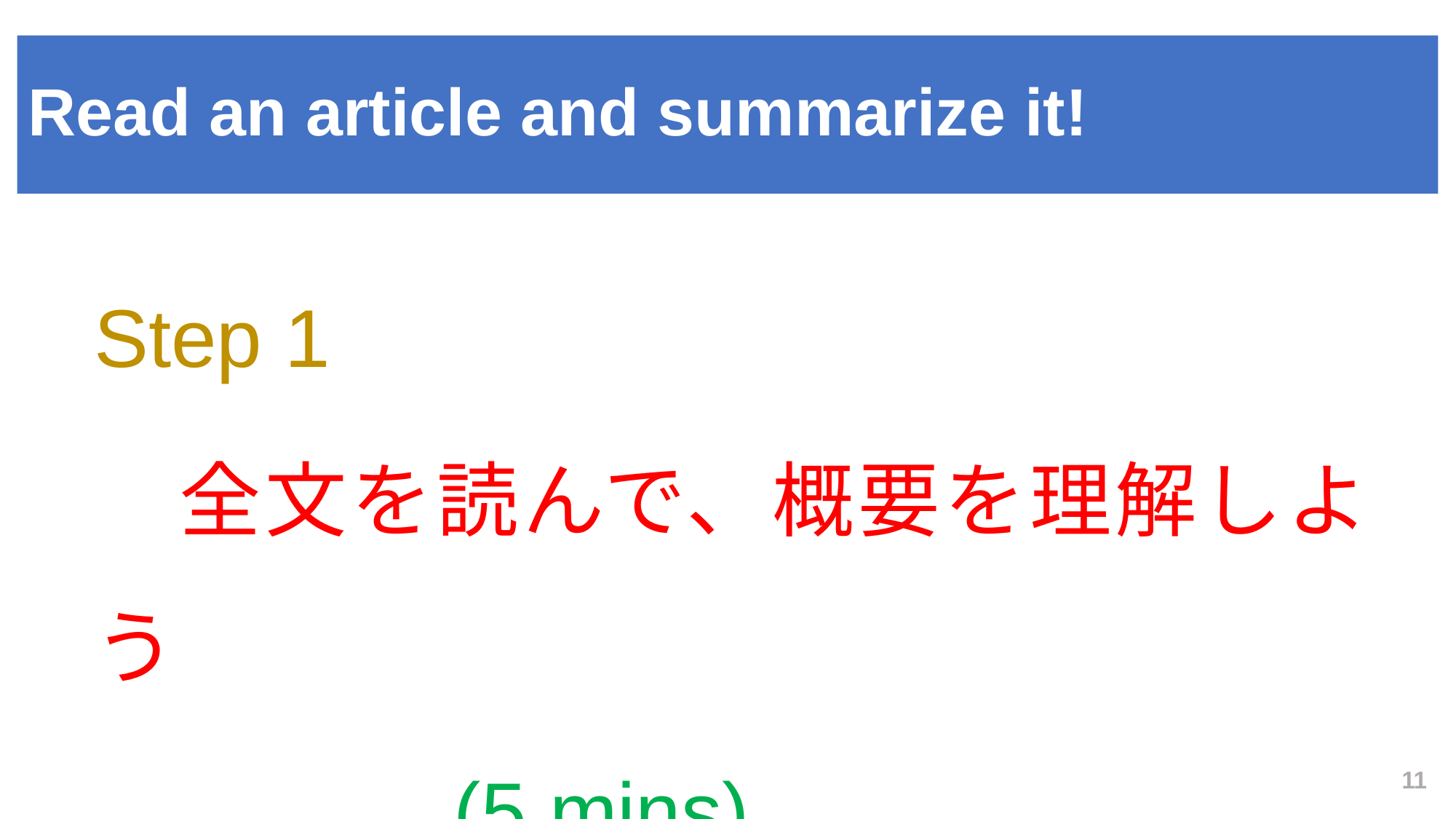

Read an article and summarize it!
#
Step 1
　全文を読んで、概要を理解しよう
            　 (5 mins)